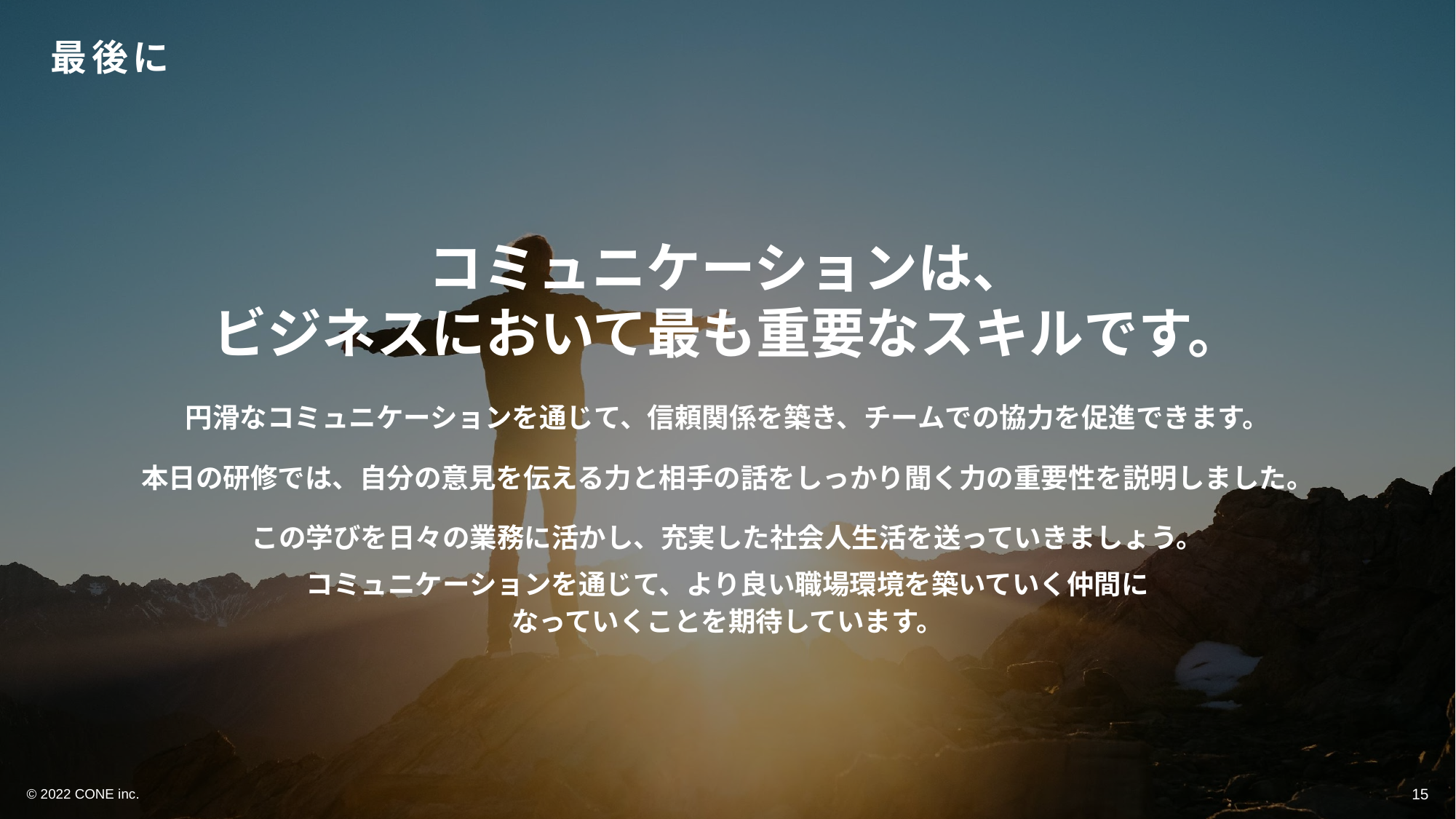

# 最後に
コミュニケーションは、
ビジネスにおいて最も重要なスキルです。
円滑なコミュニケーションを通じて、信頼関係を築き、チームでの協力を促進できます。
本日の研修では、自分の意見を伝える力と相手の話をしっかり聞く力の重要性を説明しました。
この学びを日々の業務に活かし、充実した社会人生活を送っていきましょう。
コミュニケーションを通じて、より良い職場環境を築いていく仲間に
なっていくことを期待しています。
15
© 2022 CONE inc.